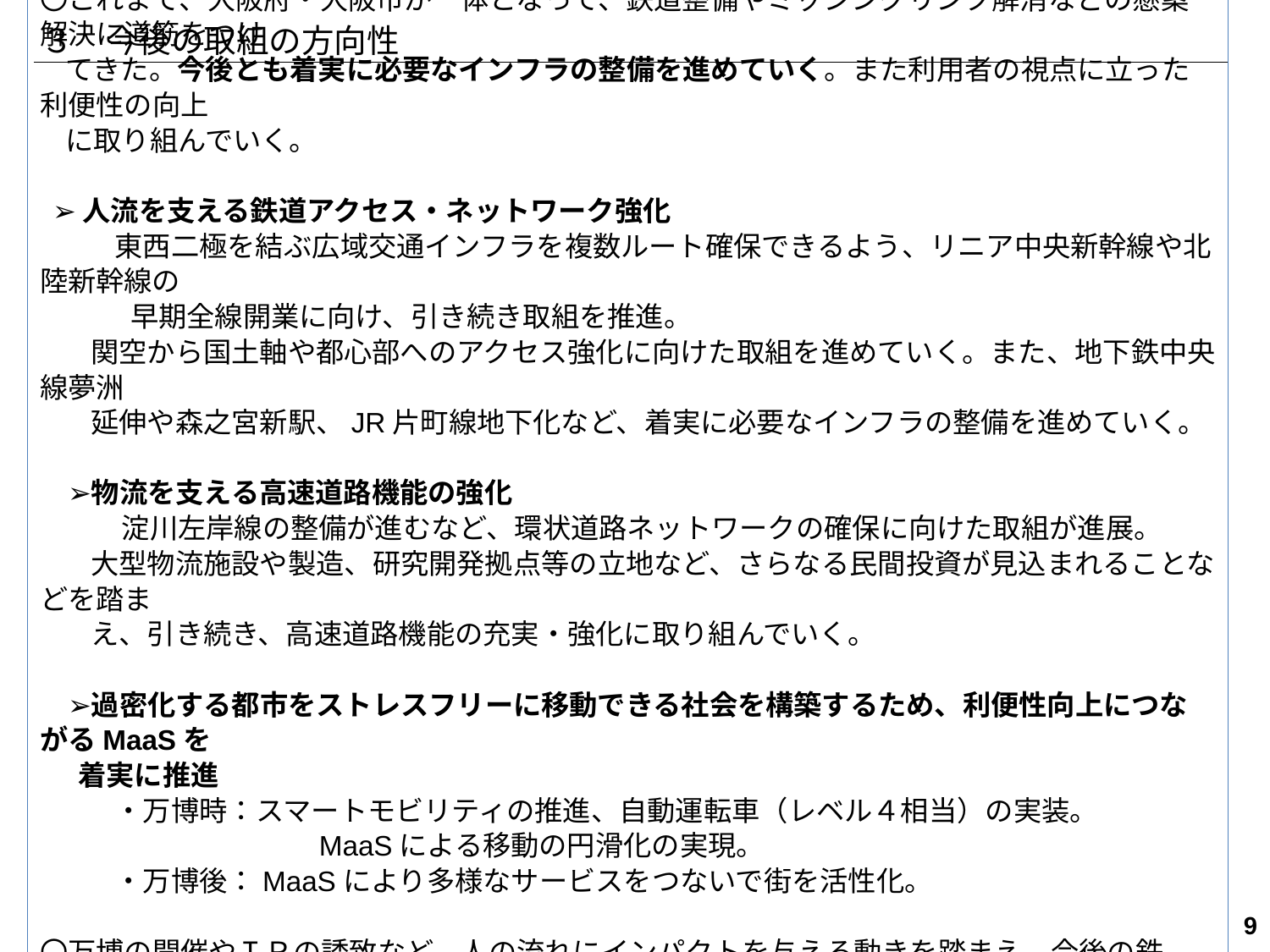

３　今後の取組の方向性
〇これまで、大阪府・大阪市が一体となって、鉄道整備やミッシングリンク解消などの懸案解決に道筋をつけ
   てきた。今後とも着実に必要なインフラの整備を進めていく。また利用者の視点に立った利便性の向上
   に取り組んでいく。

  ➢人流を支える鉄道アクセス・ネットワーク強化
　 　  東西二極を結ぶ広域交通インフラを複数ルート確保できるよう、リニア中央新幹線や北陸新幹線の
　　　 早期全線開業に向け、引き続き取組を推進。
       関空から国土軸や都心部へのアクセス強化に向けた取組を進めていく。また、地下鉄中央線夢洲
       延伸や森之宮新駅、JR片町線地下化など、着実に必要なインフラの整備を進めていく。

　➢物流を支える高速道路機能の強化
  　　 淀川左岸線の整備が進むなど、環状道路ネットワークの確保に向けた取組が進展。
       大型物流施設や製造、研究開発拠点等の立地など、さらなる民間投資が見込まれることなどを踏ま
       え、引き続き、高速道路機能の充実・強化に取り組んでいく。

　➢過密化する都市をストレスフリーに移動できる社会を構築するため、利便性向上につながるMaaSを
     着実に推進
　　   ・万博時：スマートモビリティの推進、自動運転車（レベル４相当）の実装。
　　　　 　  　　　　MaaSによる移動の円滑化の実現。
　　   ・万博後：MaaSにより多様なサービスをつないで街を活性化。

〇万博の開催やＩＲの誘致など、人の流れにインパクトを与える動きを踏まえ、今後の鉄道・道路ネット
   ワークについて検討していく。
9